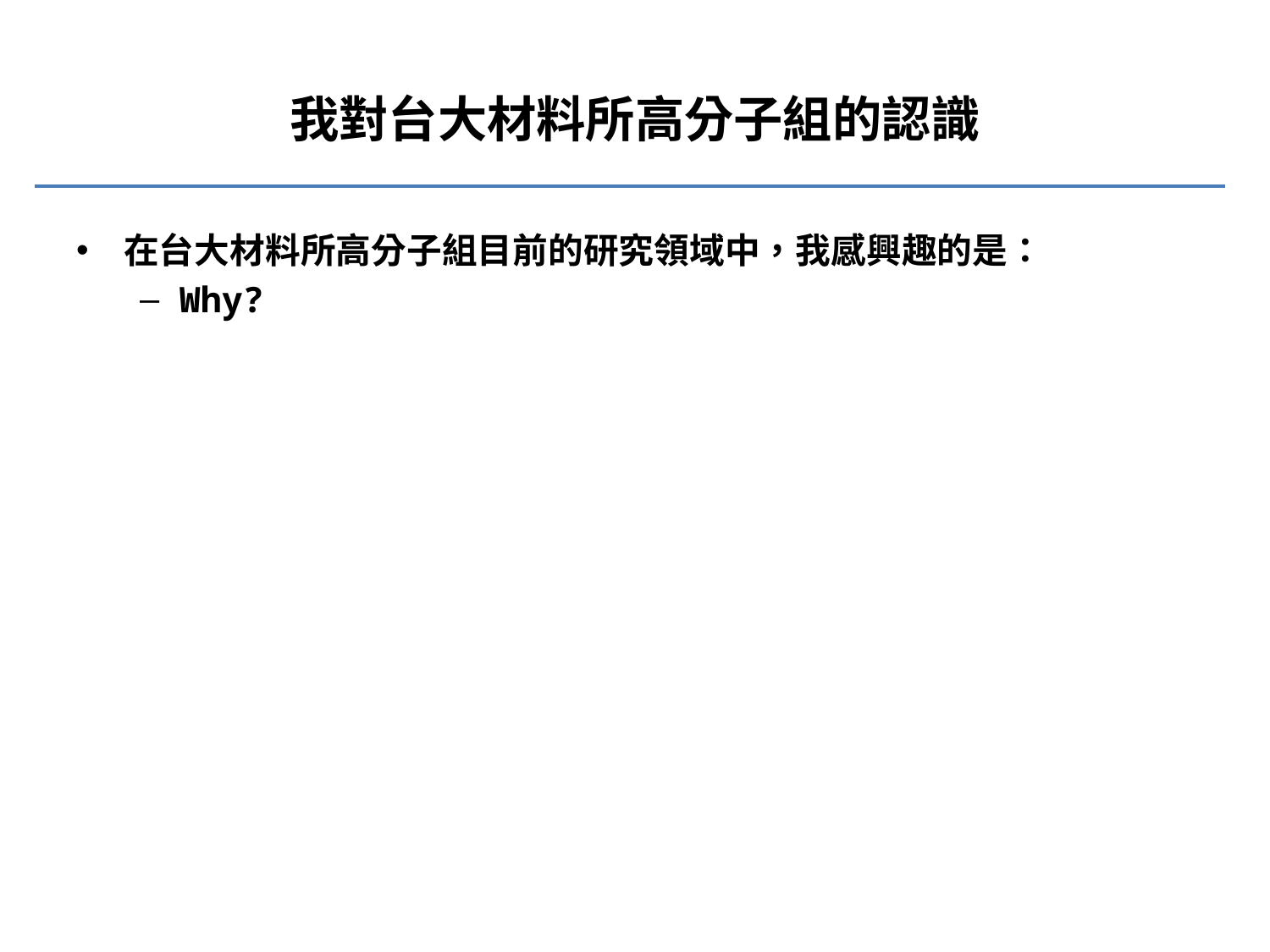

# 我對台大材料所高分子組的認識
在台大材料所高分子組目前的研究領域中，我感興趣的是：
Why?